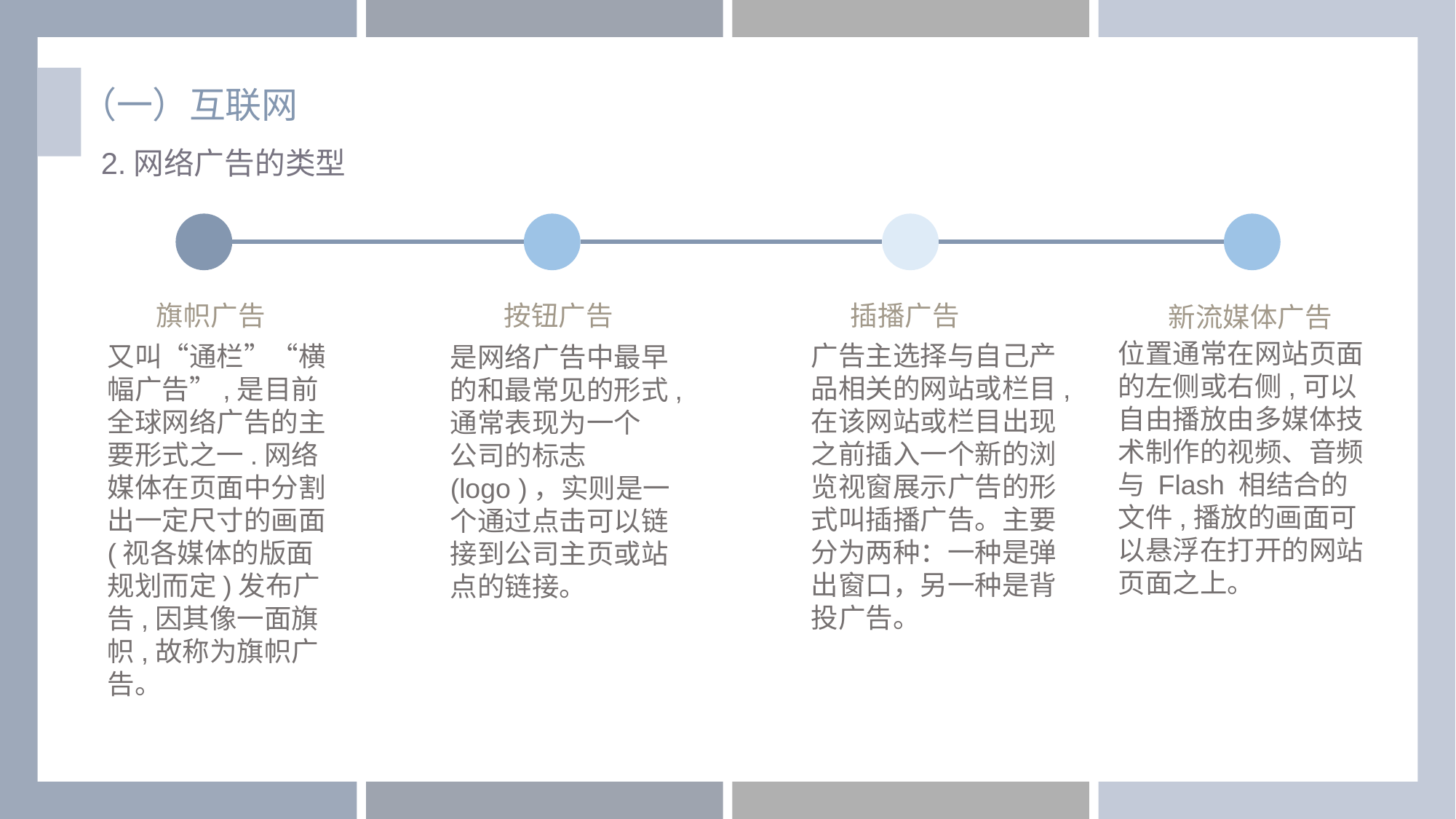

（一）互联网
 2.网络广告的类型

旗帜广告
按钮广告
插播广告
新流媒体广告
位置通常在网站页面的左侧或右侧,可以自由播放由多媒体技术制作的视频、音频与 Flash 相结合的文件,播放的画面可以悬浮在打开的网站页面之上。
广告主选择与自己产品相关的网站或栏目,在该网站或栏目出现之前插入一个新的浏览视窗展示广告的形式叫插播广告。主要分为两种：一种是弹出窗口，另一种是背投广告。
又叫“通栏”“横幅广告”,是目前全球网络广告的主要形式之一.网络媒体在页面中分割出一定尺寸的画面(视各媒体的版面规划而定)发布广告,因其像一面旗帜,故称为旗帜广告。
是网络广告中最早的和最常见的形式,通常表现为一个
公司的标志(logo )，实则是一个通过点击可以链接到公司主页或站点的链接。